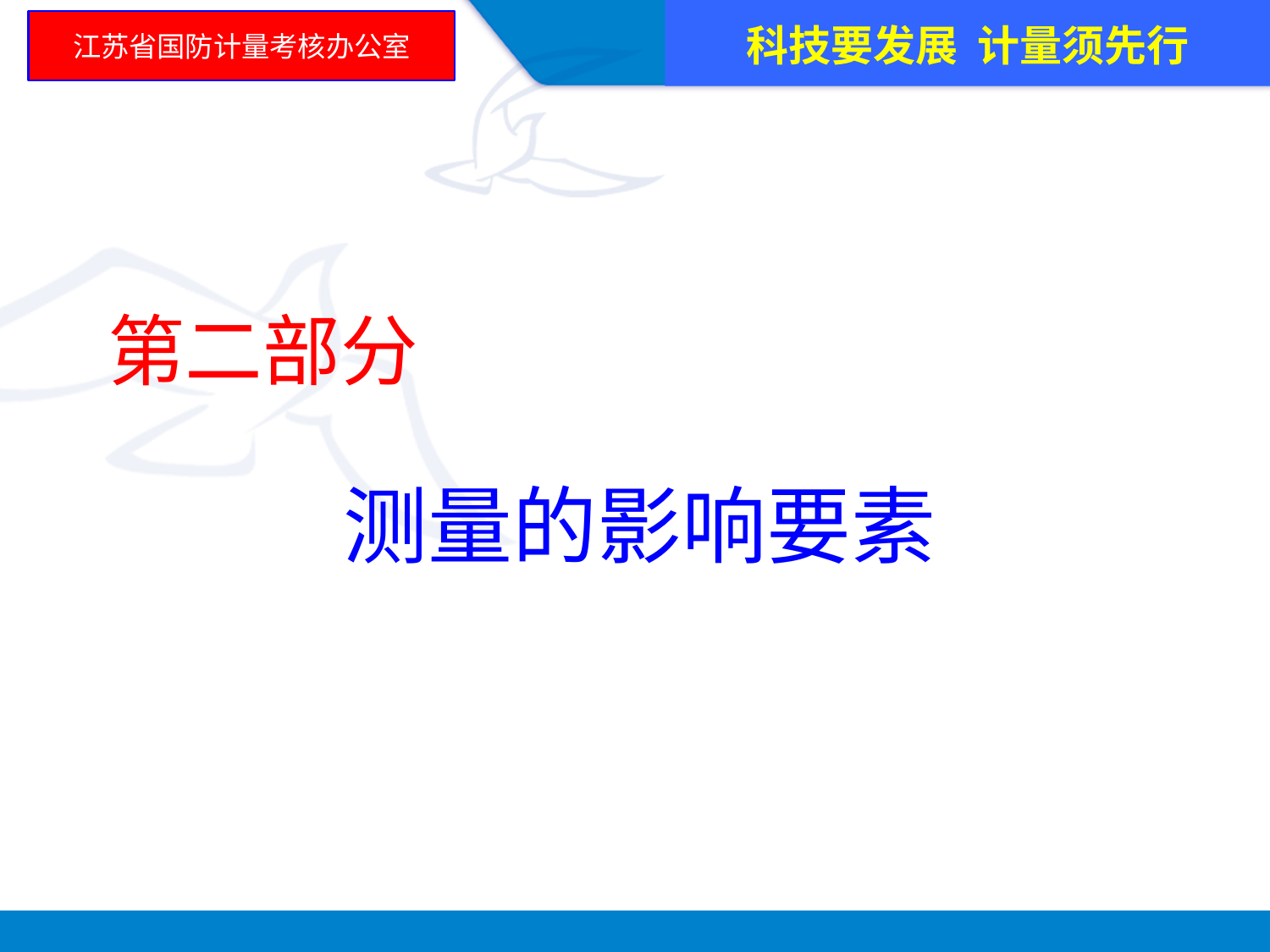

科技要发展  计量须先行
江苏省国防计量考核办公室
第二部分
测量的影响要素